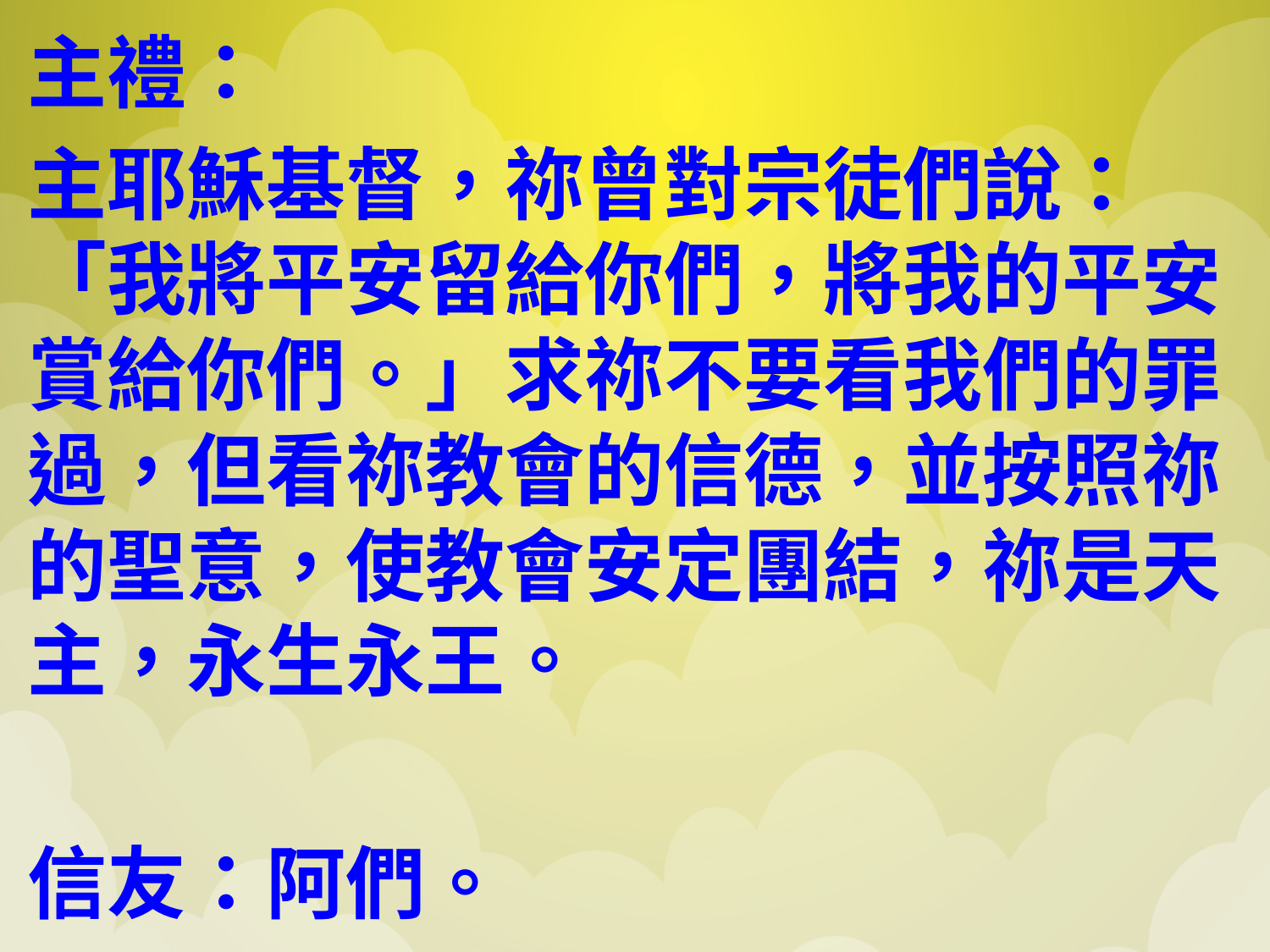

主禮：
主耶穌基督，祢曾對宗徒們說：「我將平安留給你們，將我的平安賞給你們。」求祢不要看我們的罪過，但看祢教會的信德，並按照祢的聖意，使教會安定團結，祢是天主，永生永王。

信友：阿們。